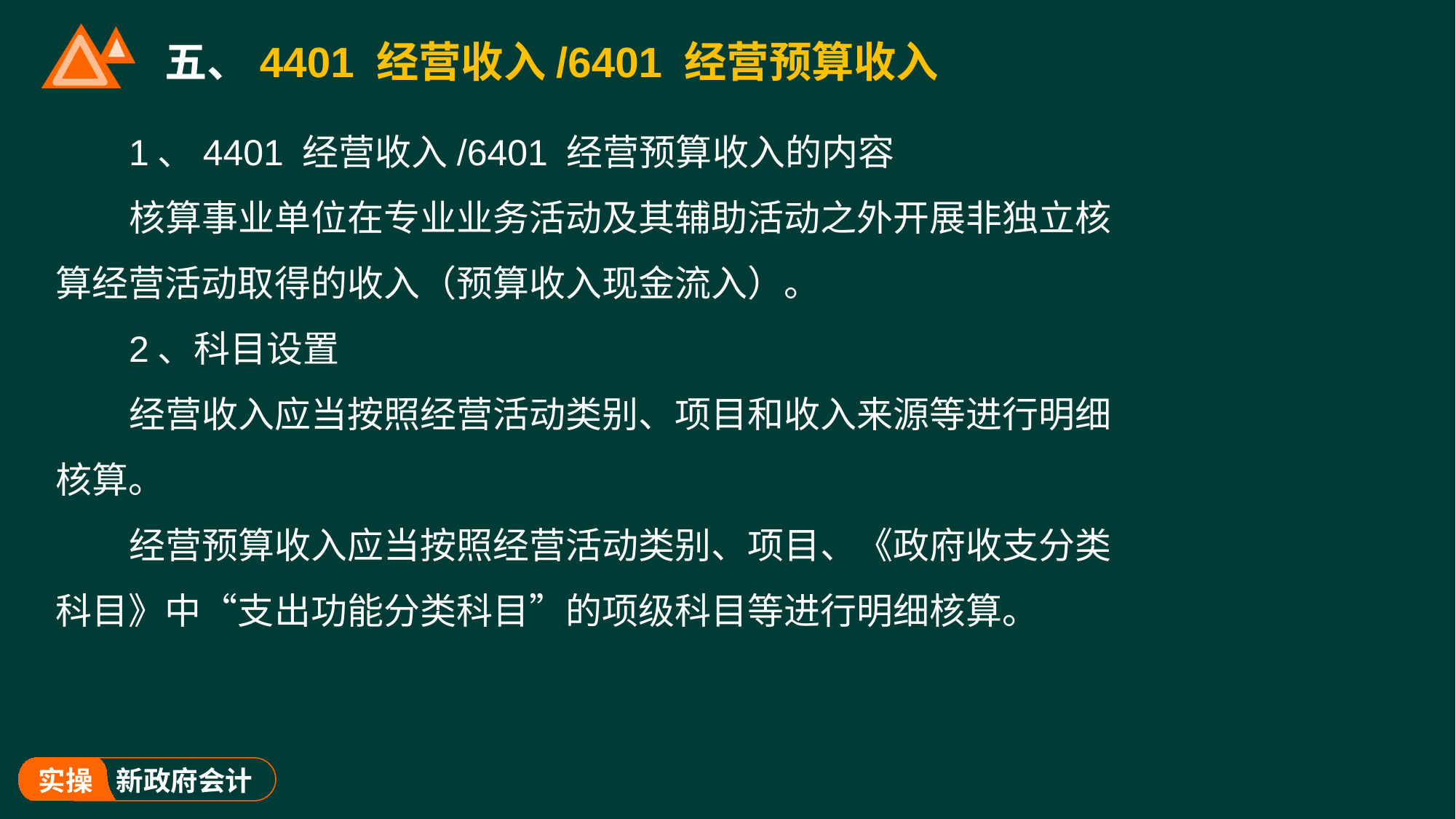

# 五、4401 经营收入/6401 经营预算收入
1、4401 经营收入/6401 经营预算收入的内容
核算事业单位在专业业务活动及其辅助活动之外开展非独立核算经营活动取得的收入（预算收入现金流入）。
2、科目设置
经营收入应当按照经营活动类别、项目和收入来源等进行明细核算。
经营预算收入应当按照经营活动类别、项目、《政府收支分类科目》中“支出功能分类科目”的项级科目等进行明细核算。